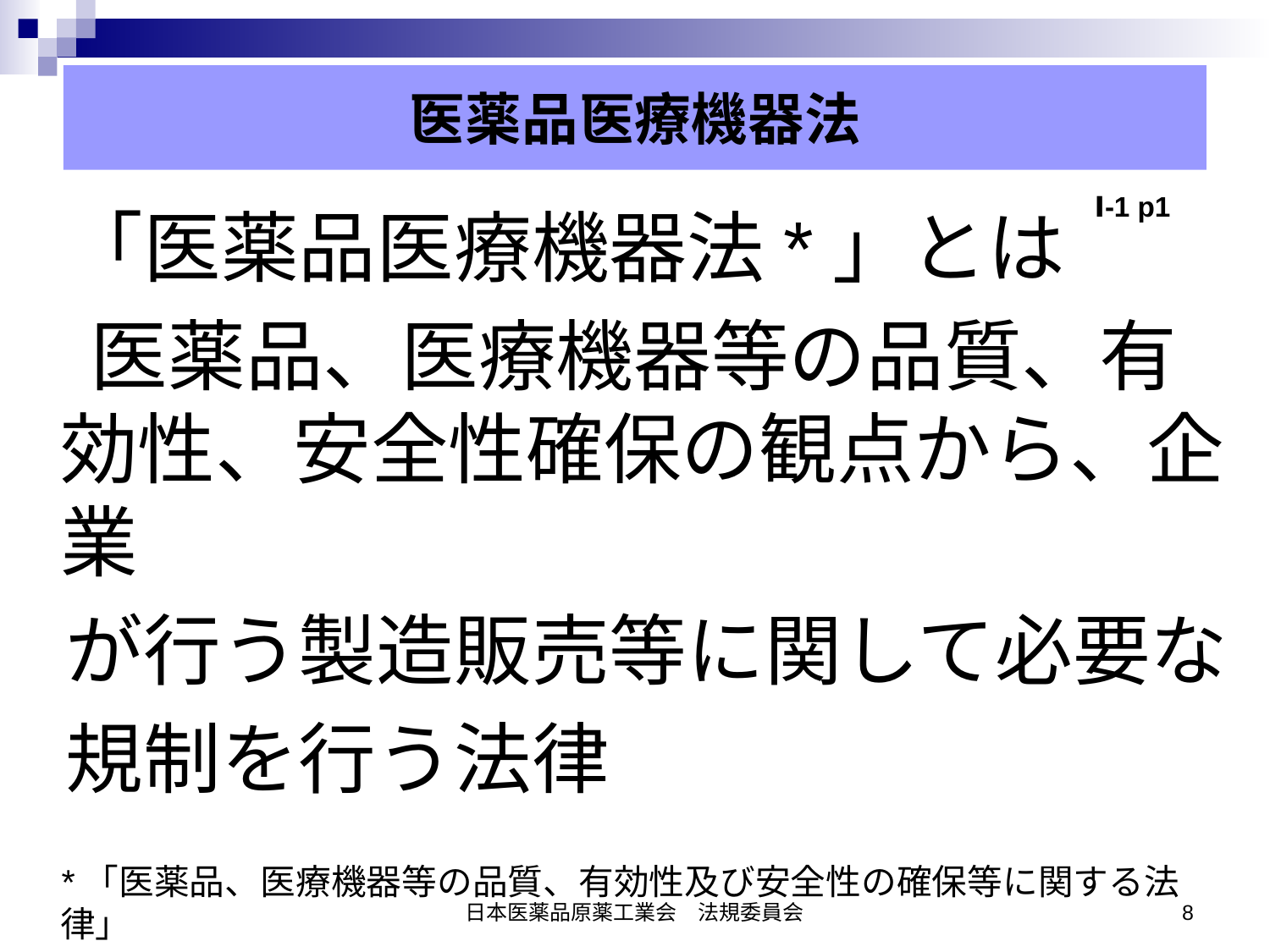

医薬品医療機器法
Ⅰ-1 p1
  「医薬品医療機器法*」とは
　医薬品、医療機器等の品質、有効性、安全性確保の観点から、企業
  が行う製造販売等に関して必要な
  規制を行う法律

     *「医薬品、医療機器等の品質、有効性及び安全性の確保等に関する法律」
日本医薬品原薬工業会　法規委員会
8